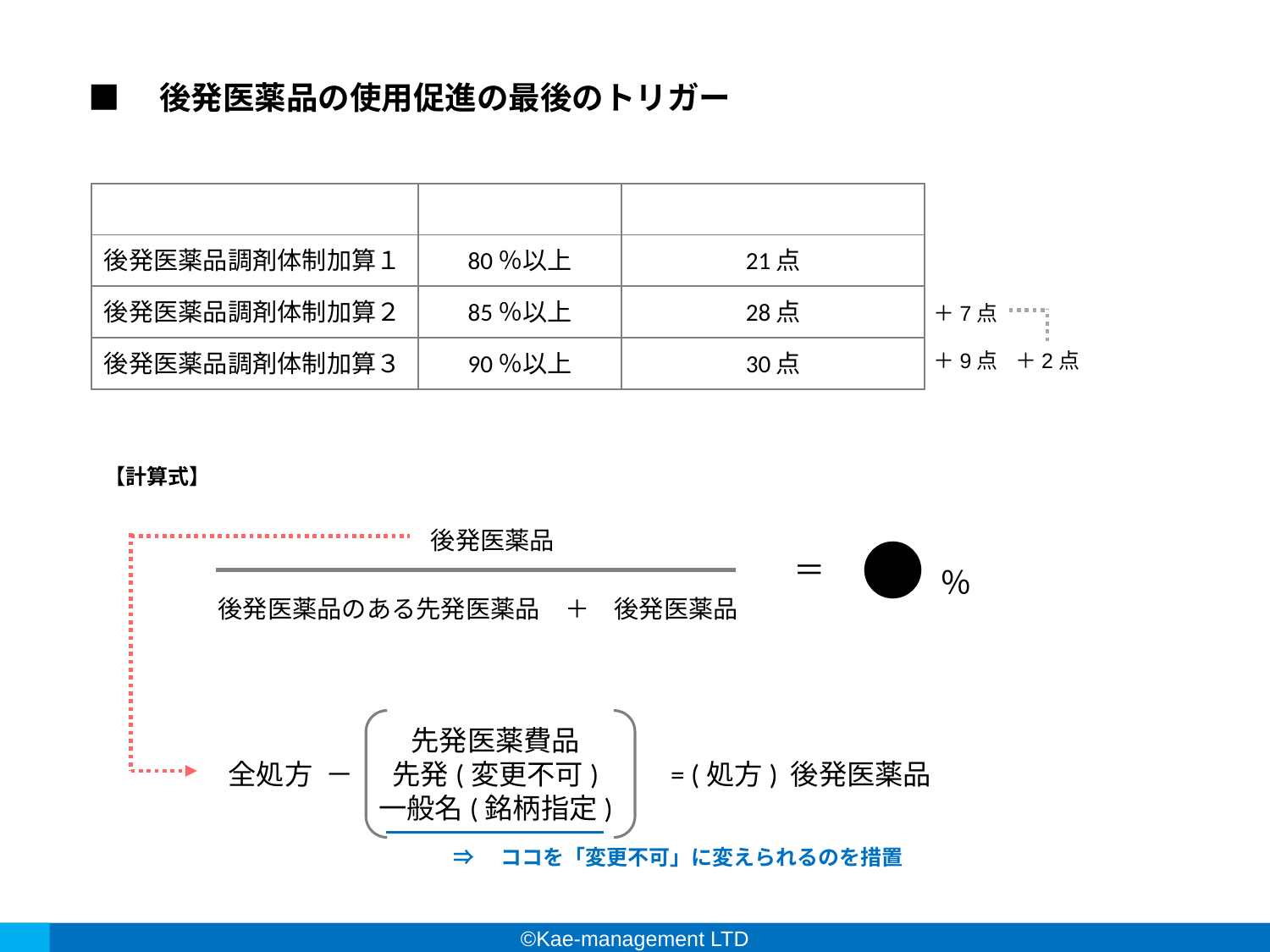

■　後発医薬品の使用促進の最後のトリガー
|  |  |  |
| --- | --- | --- |
| 後発医薬品調剤体制加算１ | 80％以上 | 21点 |
| 後発医薬品調剤体制加算２ | 85％以上 | 28点 |
| 後発医薬品調剤体制加算３ | 90％以上 | 30点 |
＋7点
＋9点
＋2点
【計算式】
後発医薬品
●％
＝
後発医薬品のある先発医薬品　＋　後発医薬品

先発医薬費品
先発(変更不可)
一般名(銘柄指定)
= (処方) 後発医薬品
全処方  －
⇒　ココを「変更不可」に変えられるのを措置